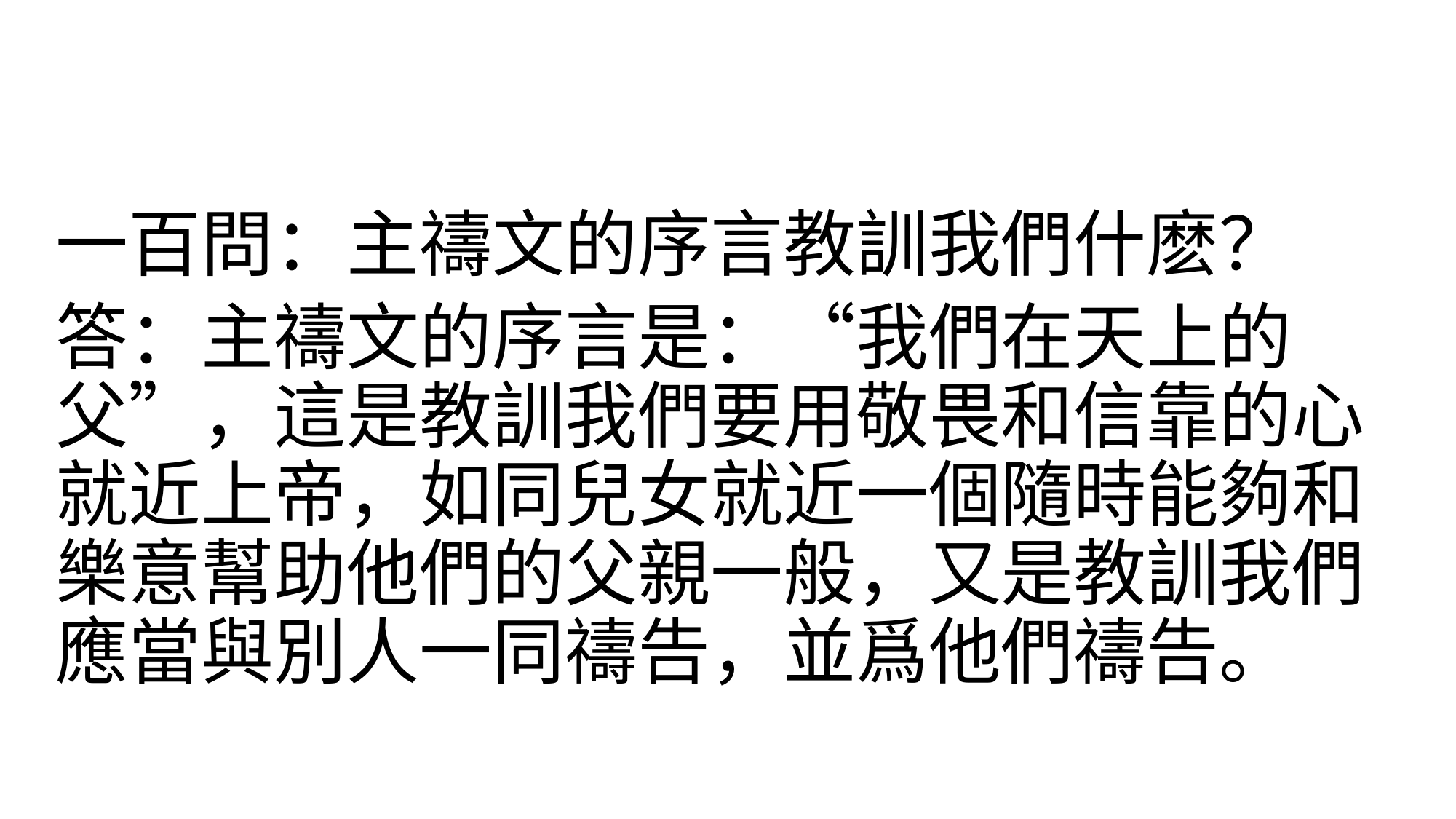

#
一百問：主禱文的序言教訓我們什麽？
答：主禱文的序言是：“我們在天上的父”，這是教訓我們要用敬畏和信靠的心就近上帝，如同兒女就近一個隨時能夠和樂意幫助他們的父親一般，又是教訓我們應當與別人一同禱告，並爲他們禱告。